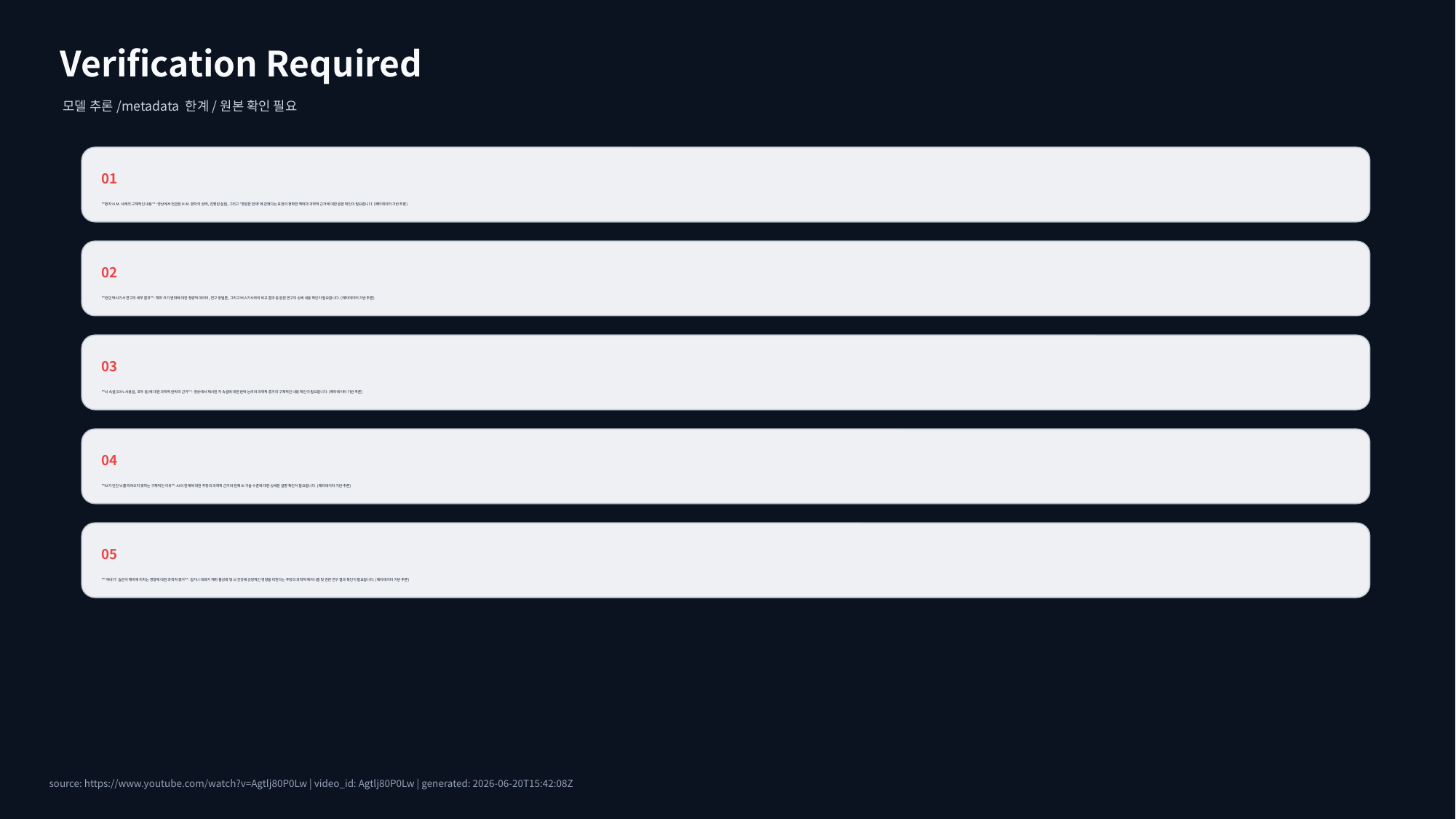

Verification Required
모델 추론/metadata 한계/원본 확인 필요

01
**환자 H.M. 사례의 구체적인 내용**: 영상에서 언급된 H.M. 환자의 상태, 진행된 실험, 그리고 '영원한 현재'에 갇혔다는 표현의 정확한 맥락과 과학적 근거에 대한 원본 확인이 필요합니다. (메타데이터 기반 추론)

02
**런던 택시기사 연구의 세부 결과**: 해마 크기 변화에 대한 정량적 데이터, 연구 방법론, 그리고 버스기사와의 비교 결과 등 원본 연구의 상세 내용 확인이 필요합니다. (메타데이터 기반 추론)

03
**뇌 속설(10% 사용설, 호두 등)에 대한 과학적 반박의 근거**: 영상에서 제시된 각 속설에 대한 반박 논리와 과학적 증거의 구체적인 내용 확인이 필요합니다. (메타데이터 기반 추론)

04
**AI가 인간 뇌를 따라오지 못하는 구체적인 이유**: AI의 한계에 대한 주장의 과학적 근거와 현재 AI 기술 수준에 대한 상세한 설명 확인이 필요합니다. (메타데이터 기반 추론)

05
**'꺼내기' 습관이 해마에 미치는 영향에 대한 과학적 증거**: 일기나 대화가 해마 활성화 및 뇌 건강에 긍정적인 영향을 미친다는 주장의 과학적 메커니즘 및 관련 연구 결과 확인이 필요합니다. (메타데이터 기반 추론)
source: https://www.youtube.com/watch?v=Agtlj80P0Lw | video_id: Agtlj80P0Lw | generated: 2026-06-20T15:42:08Z